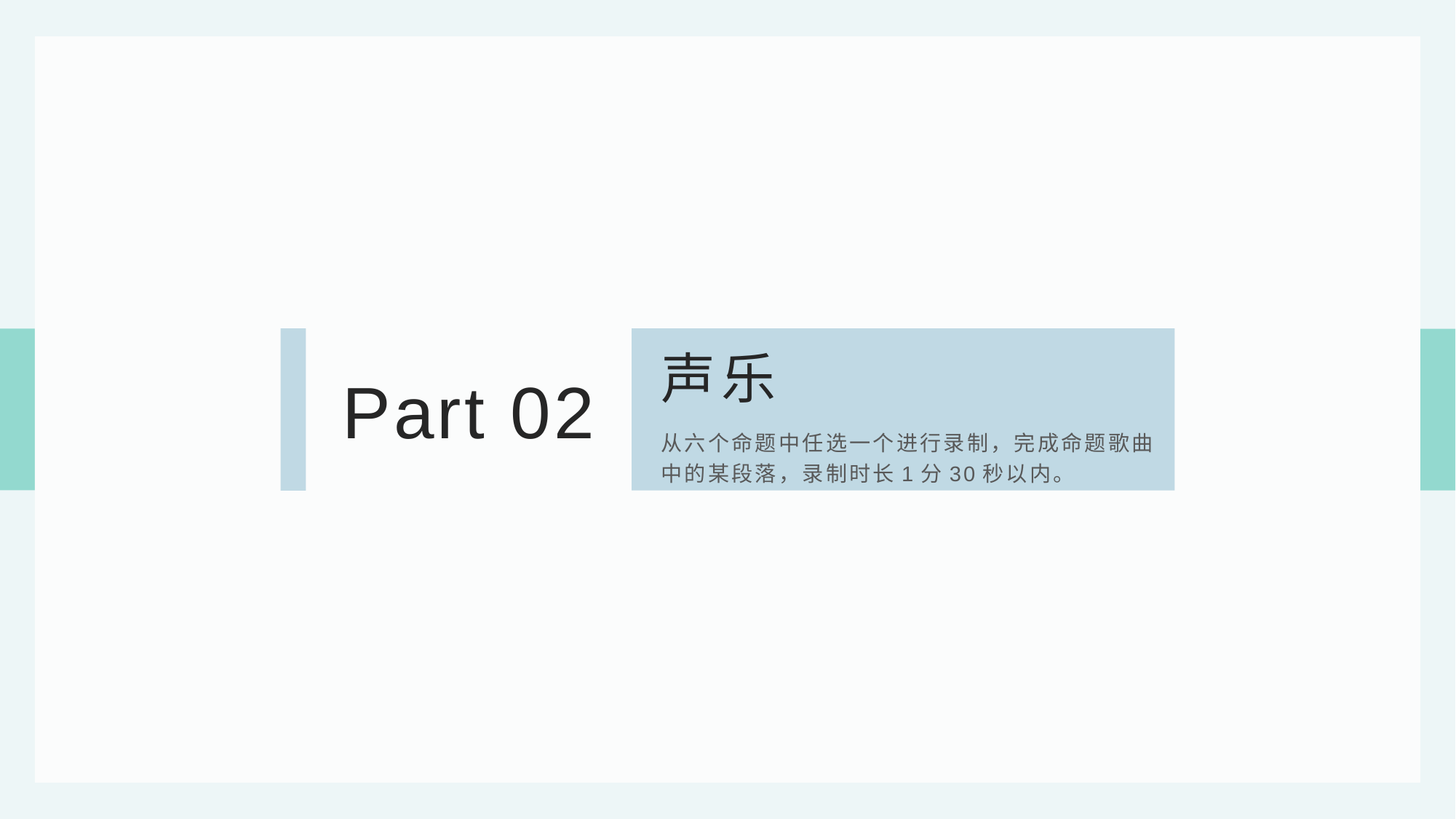

Part 02
声乐

从六个命题中任选一个进行录制，完成命题歌曲中的某段落，录制时长1分30秒以内。